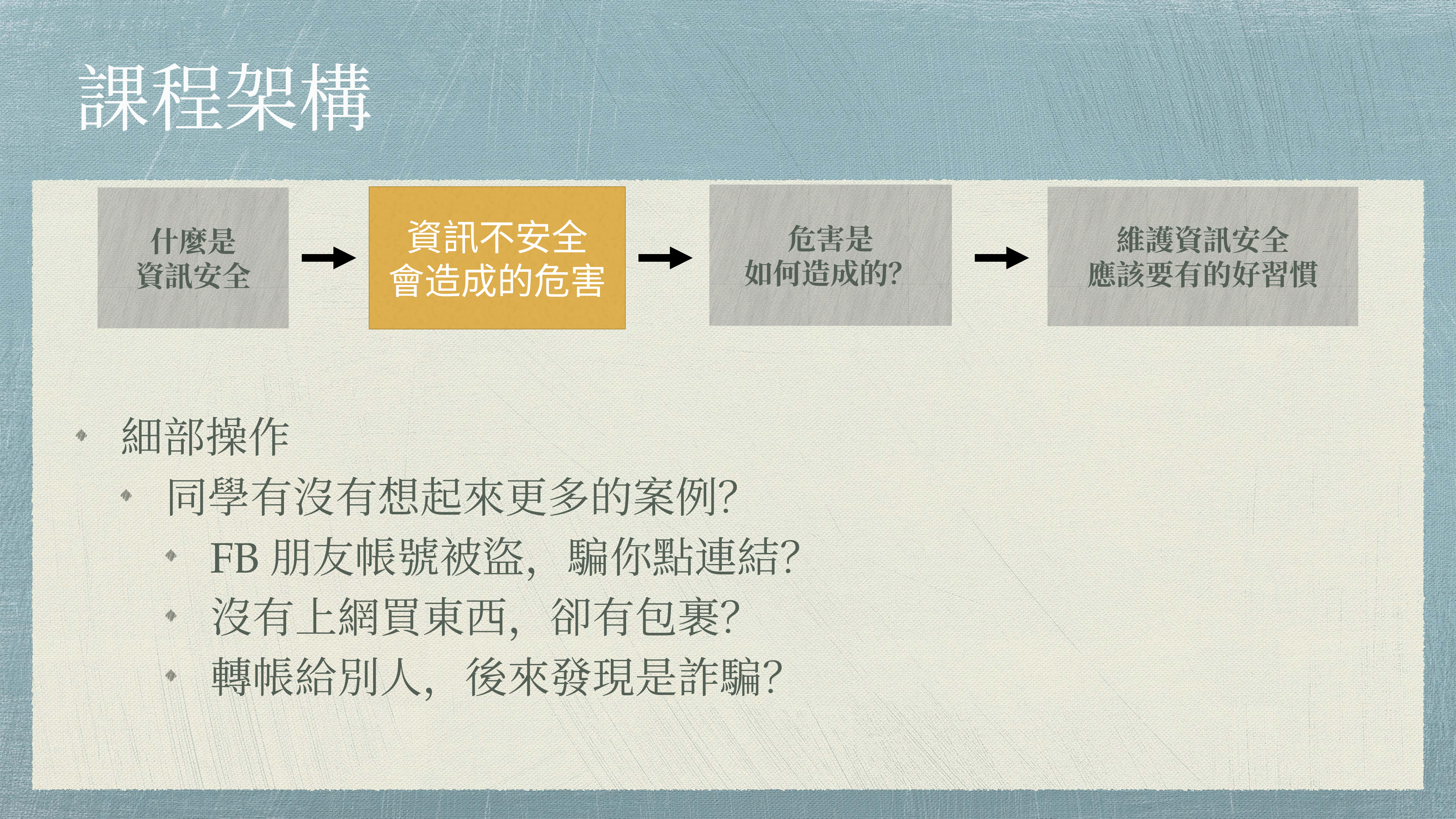

# 課程架構
危害是
如何造成的？
維護資訊安全
應該要有的好習慣
資訊不安全
會造成的危害
什麼是
資訊安全

細部操作
同學有沒有想起來更多的案例？
FB朋友帳號被盜，騙你點連結？
沒有上網買東西，卻有包裹？
轉帳給別人，後來發現是詐騙？